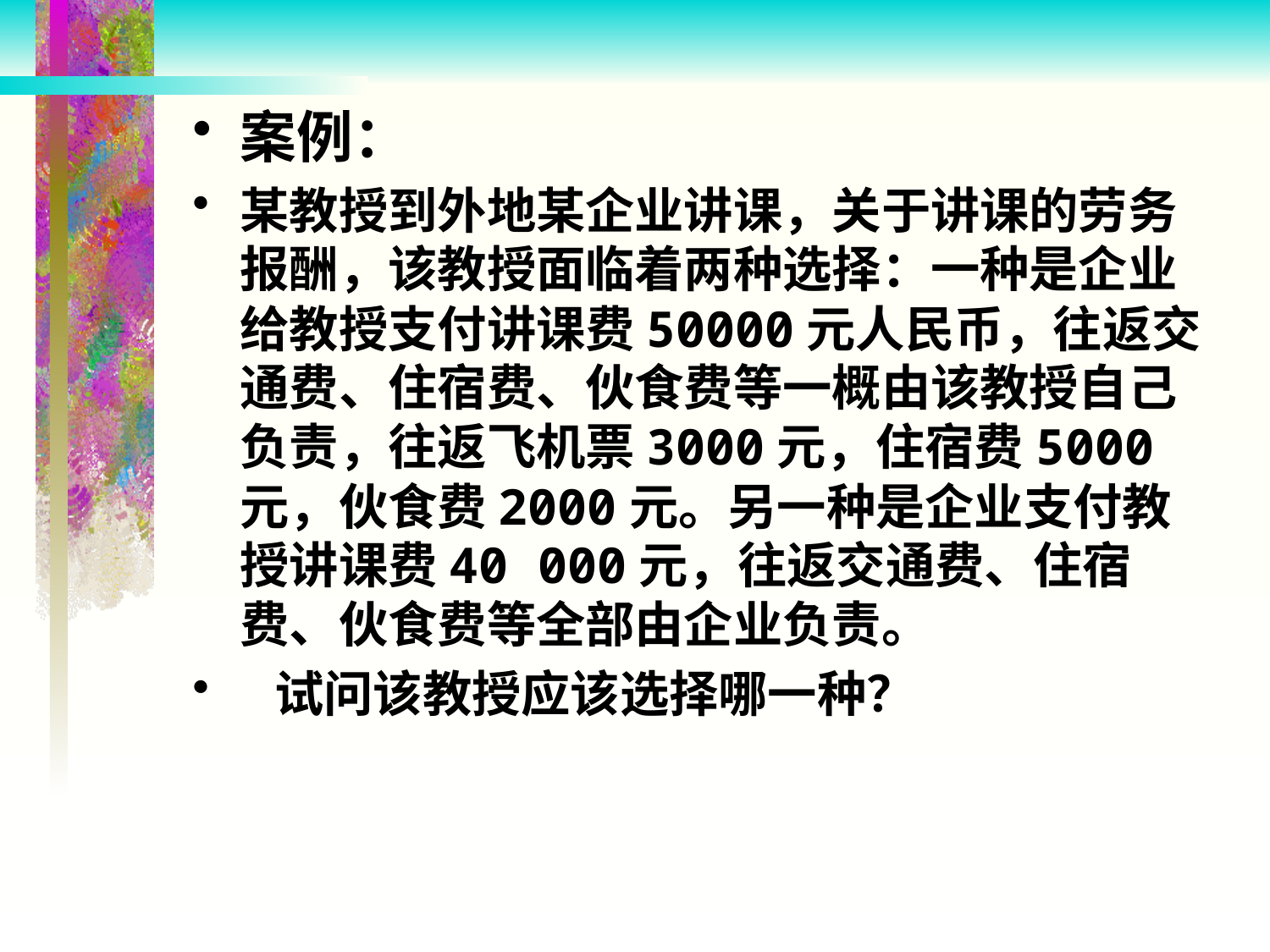

案例：
某教授到外地某企业讲课，关于讲课的劳务报酬，该教授面临着两种选择：一种是企业给教授支付讲课费50000元人民币，往返交通费、住宿费、伙食费等一概由该教授自己负责，往返飞机票3000元，住宿费5000元，伙食费2000元。另一种是企业支付教授讲课费40 000元，往返交通费、住宿费、伙食费等全部由企业负责。
  试问该教授应该选择哪一种？